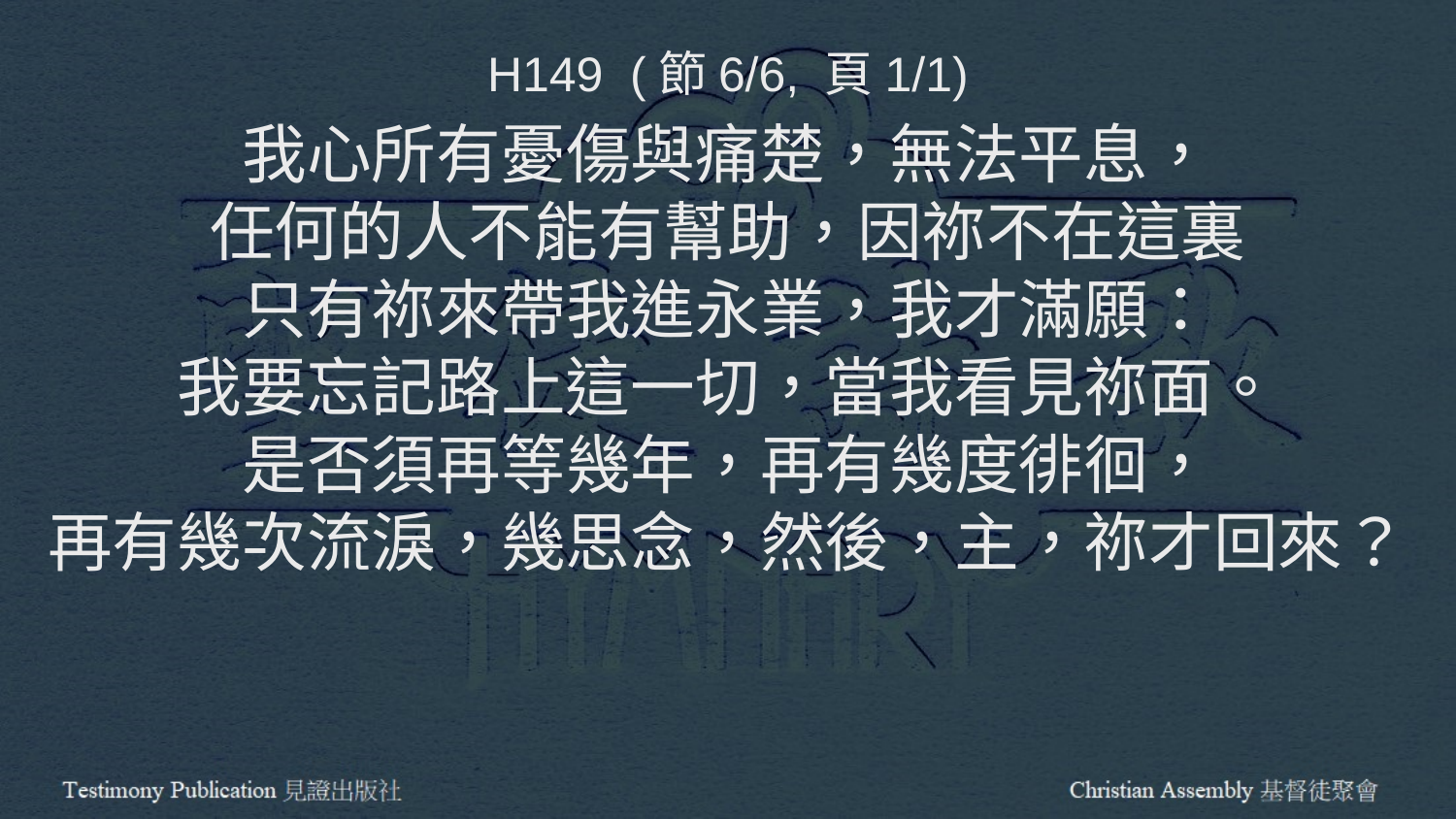

H149  (節6/6, 頁1/1)
我心所有憂傷與痛楚，無法平息，
任何的人不能有幫助，因祢不在這裏
只有祢來帶我進永業，我才滿願：
我要忘記路上這一切，當我看見祢面。
是否須再等幾年，再有幾度徘徊，
再有幾次流淚，幾思念，然後，主，祢才回來？